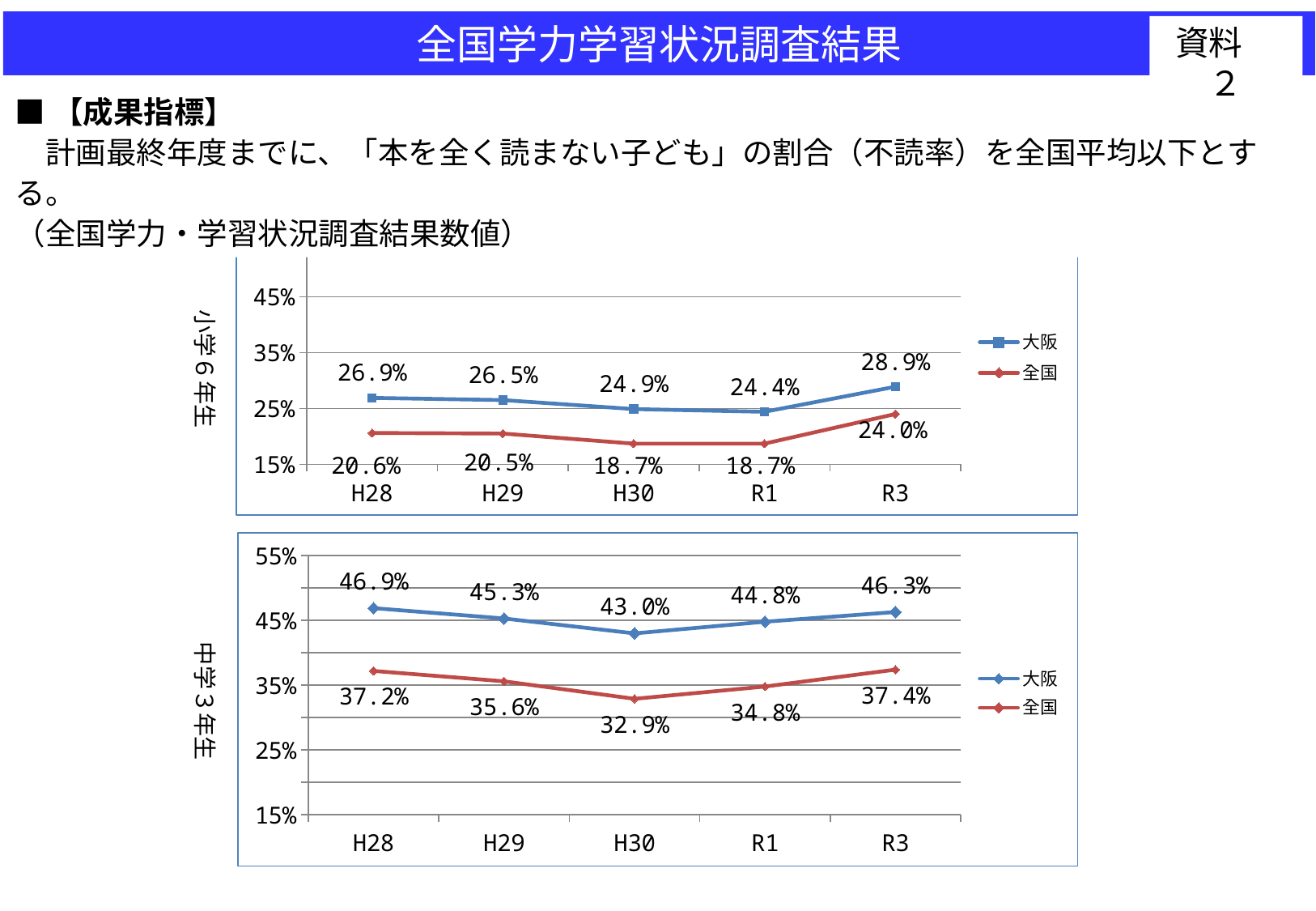

全国学力学習状況調査結果
資料　２
■【成果指標】
　計画最終年度までに、「本を全く読まない子ども」の割合（不読率）を全国平均以下とする。
（全国学力・学習状況調査結果数値）

### Chart

| Category | 大阪 | 全国 |
|---|---|---|
| H28 | 0.26899999999999996 | 0.20600000000000002 |
| H29 | 0.265 | 0.205 |
| H30 | 0.249 | 0.187 |
| R1 | 0.244 | 0.187 |
| R3 | 0.289 | 0.24 |
小学６年生

### Chart

| Category | 大阪 | 全国 |
|---|---|---|
| H28 | 0.469 | 0.37200000000000005 |
| H29 | 0.453 | 0.356 |
| H30 | 0.43 | 0.329 |
| R1 | 0.448 | 0.348 |
| R3 | 0.463 | 0.374 |
中学３年生